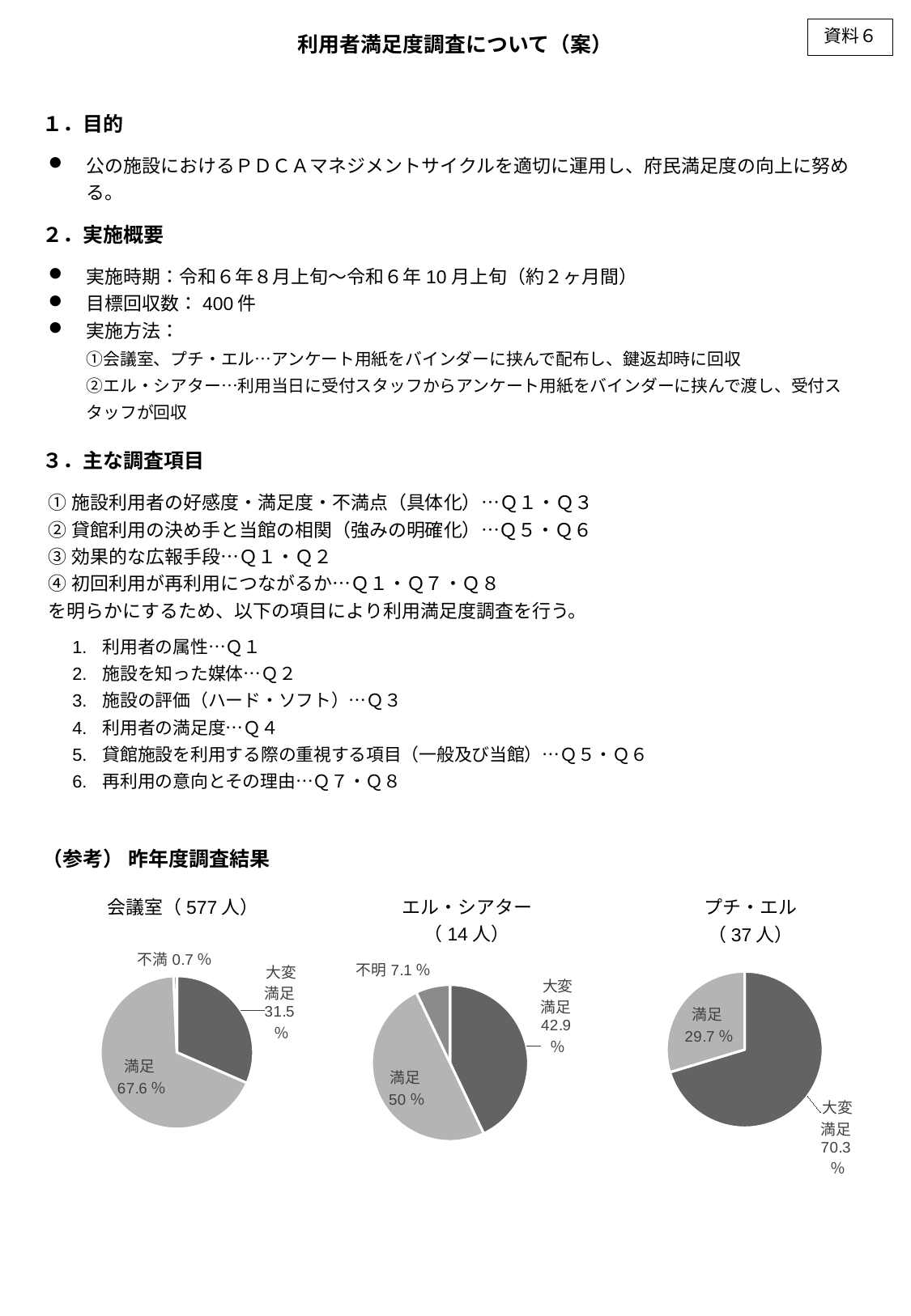

資料６
利用者満足度調査について（案）
１．目的
公の施設におけるＰＤＣＡマネジメントサイクルを適切に運用し、府民満足度の向上に努める。
２．実施概要
実施時期：令和６年８月上旬～令和６年10月上旬（約２ヶ月間）
目標回収数：400件
実施方法：
①会議室、プチ・エル…アンケート用紙をバインダーに挟んで配布し、鍵返却時に回収
②エル・シアター…利用当日に受付スタッフからアンケート用紙をバインダーに挟んで渡し、受付スタッフが回収
３．主な調査項目
①施設利用者の好感度・満足度・不満点（具体化）…Ｑ１・Ｑ３
②貸館利用の決め手と当館の相関（強みの明確化）…Ｑ５・Ｑ６
③効果的な広報手段…Ｑ１・Ｑ２
④初回利用が再利用につながるか…Ｑ１・Ｑ７・Ｑ８
を明らかにするため、以下の項目により利用満足度調査を行う。
利用者の属性…Ｑ１
施設を知った媒体…Ｑ２
施設の評価（ハード・ソフト）…Ｑ３
利用者の満足度…Ｑ４
貸館施設を利用する際の重視する項目（一般及び当館）…Ｑ５・Ｑ６
再利用の意向とその理由…Ｑ７・Ｑ８
（参考） 昨年度調査結果
エル・シアター（14人）
プチ・エル（37人）
会議室（577人）

### Chart

| Category | 売上高 |
|---|---|
| 大変満足 | 31.5 |
| 満足 | 67.6 |
| 不満 | 0.7 |

### Chart

| Category | 売上高 |
|---|---|
| 大変満足 | 42.9 |
| 満足 | 50.0 |
| わからない | 7.1 |

### Chart

| Category | 売上高 |
|---|---|
| 大変満足 | 70.3 |
| 満足 | 29.7 |